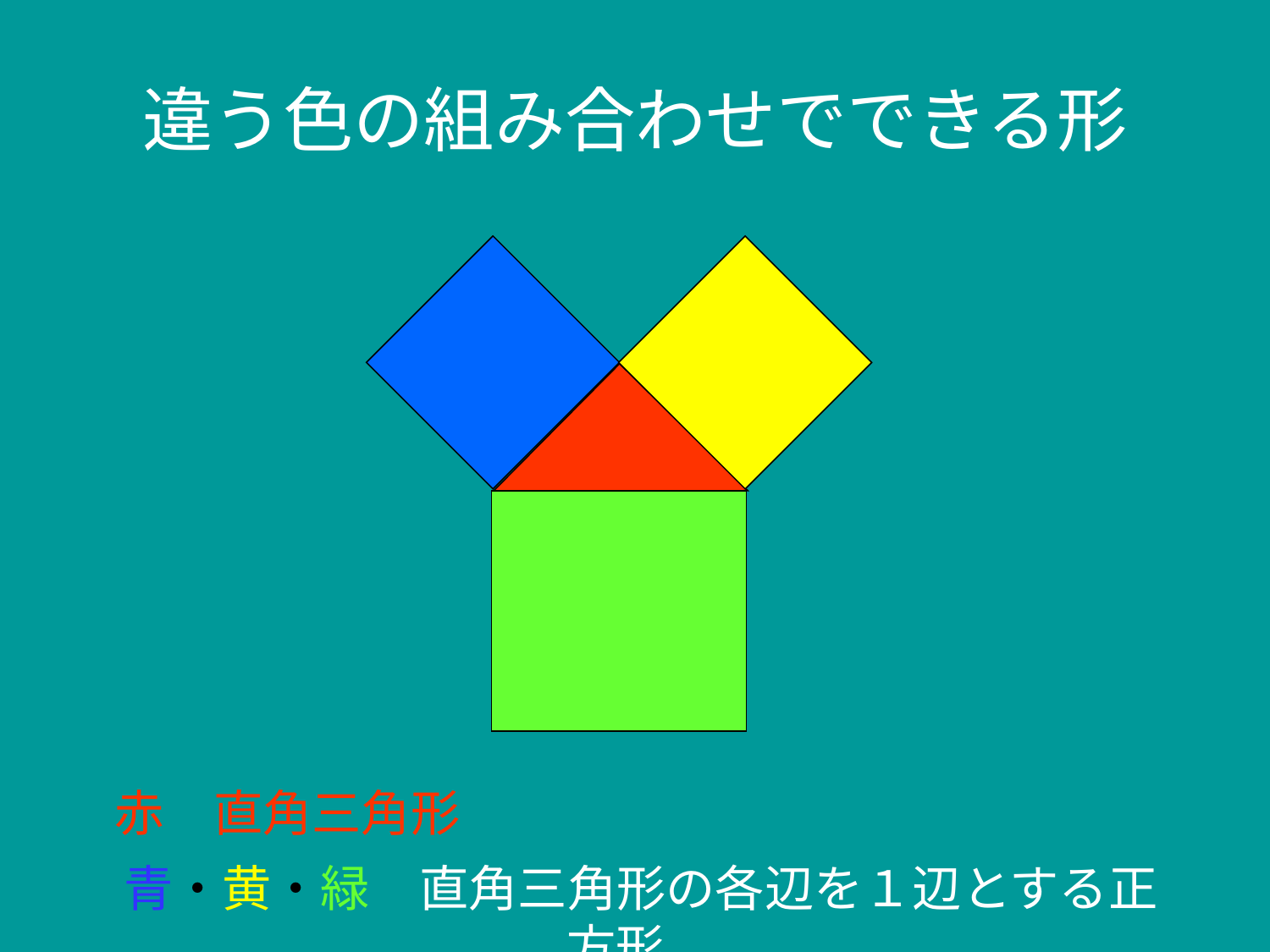

# 違う色の組み合わせでできる形

赤　直角三角形
青・黄・緑　直角三角形の各辺を１辺とする正方形